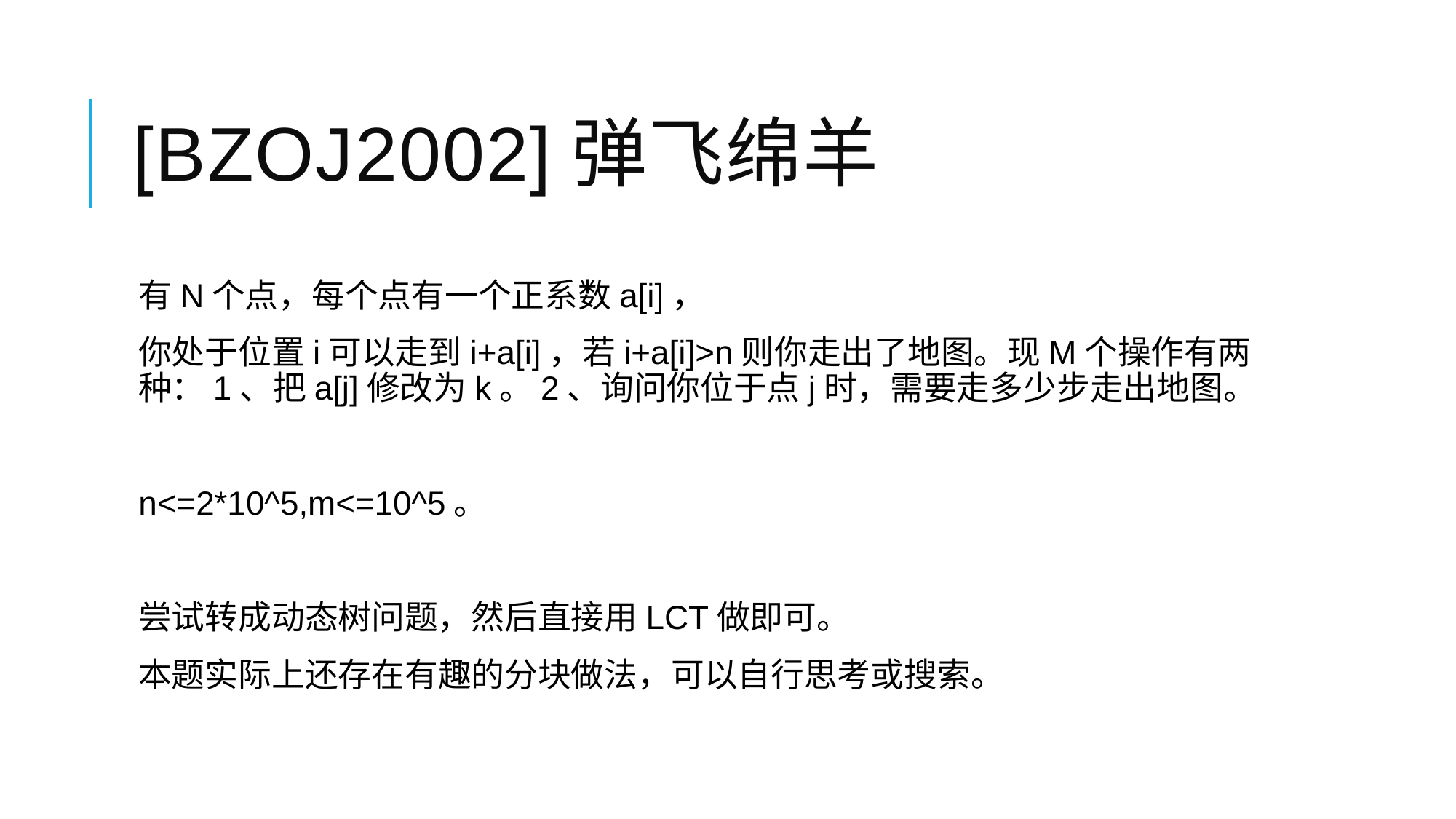

# [bzoj2002]弹飞绵羊
有N个点，每个点有一个正系数a[i]，
你处于位置i可以走到i+a[i]，若i+a[i]>n则你走出了地图。现M个操作有两种：1、把a[j]修改为k。2、询问你位于点j时，需要走多少步走出地图。

n<=2*10^5,m<=10^5。

尝试转成动态树问题，然后直接用LCT做即可。
本题实际上还存在有趣的分块做法，可以自行思考或搜索。